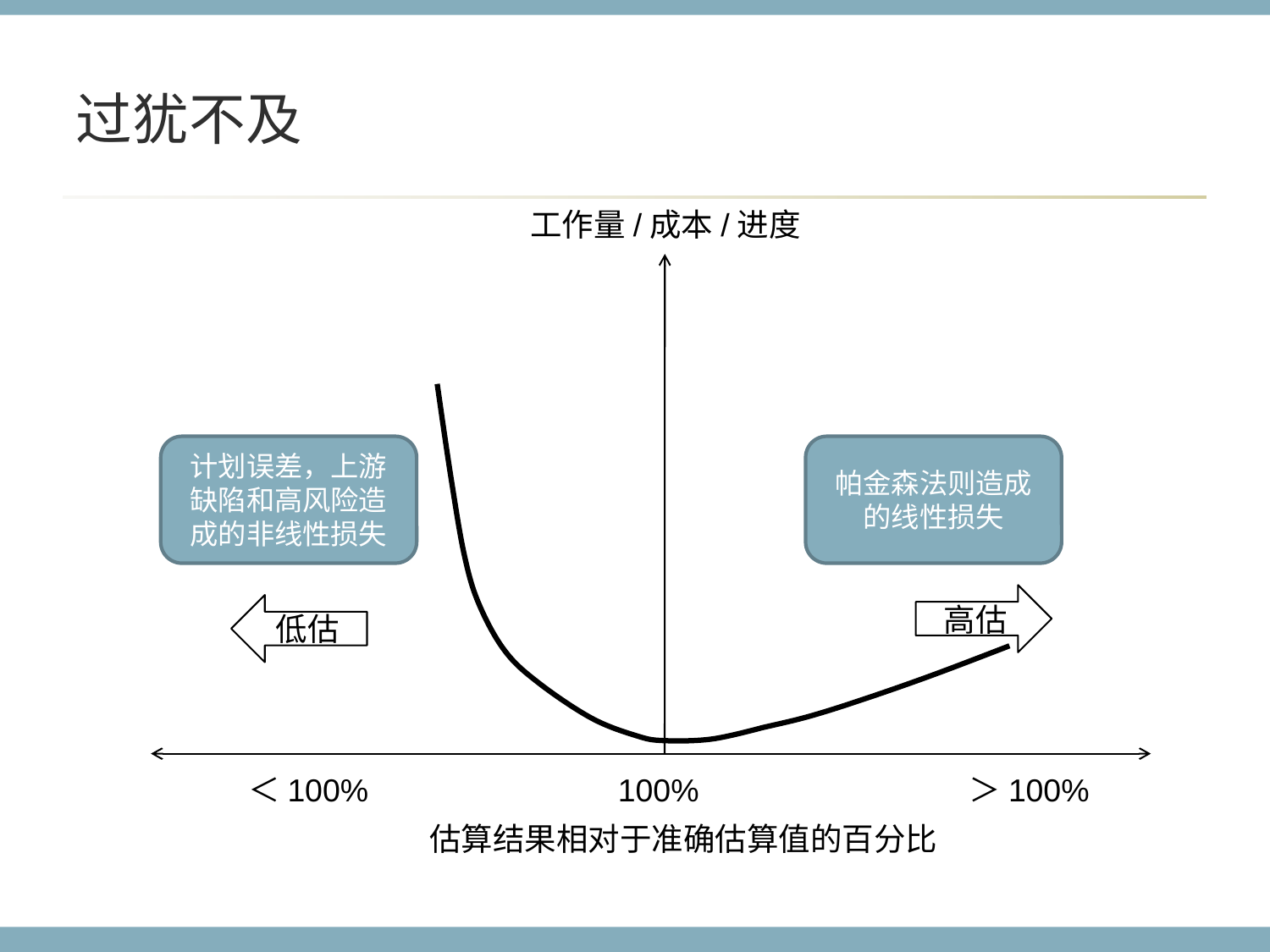

# 过犹不及
工作量/成本/进度

计划误差，上游缺陷和高风险造成的非线性损失
帕金森法则造成的线性损失
高估
低估
＜100%
100%
＞100%
估算结果相对于准确估算值的百分比